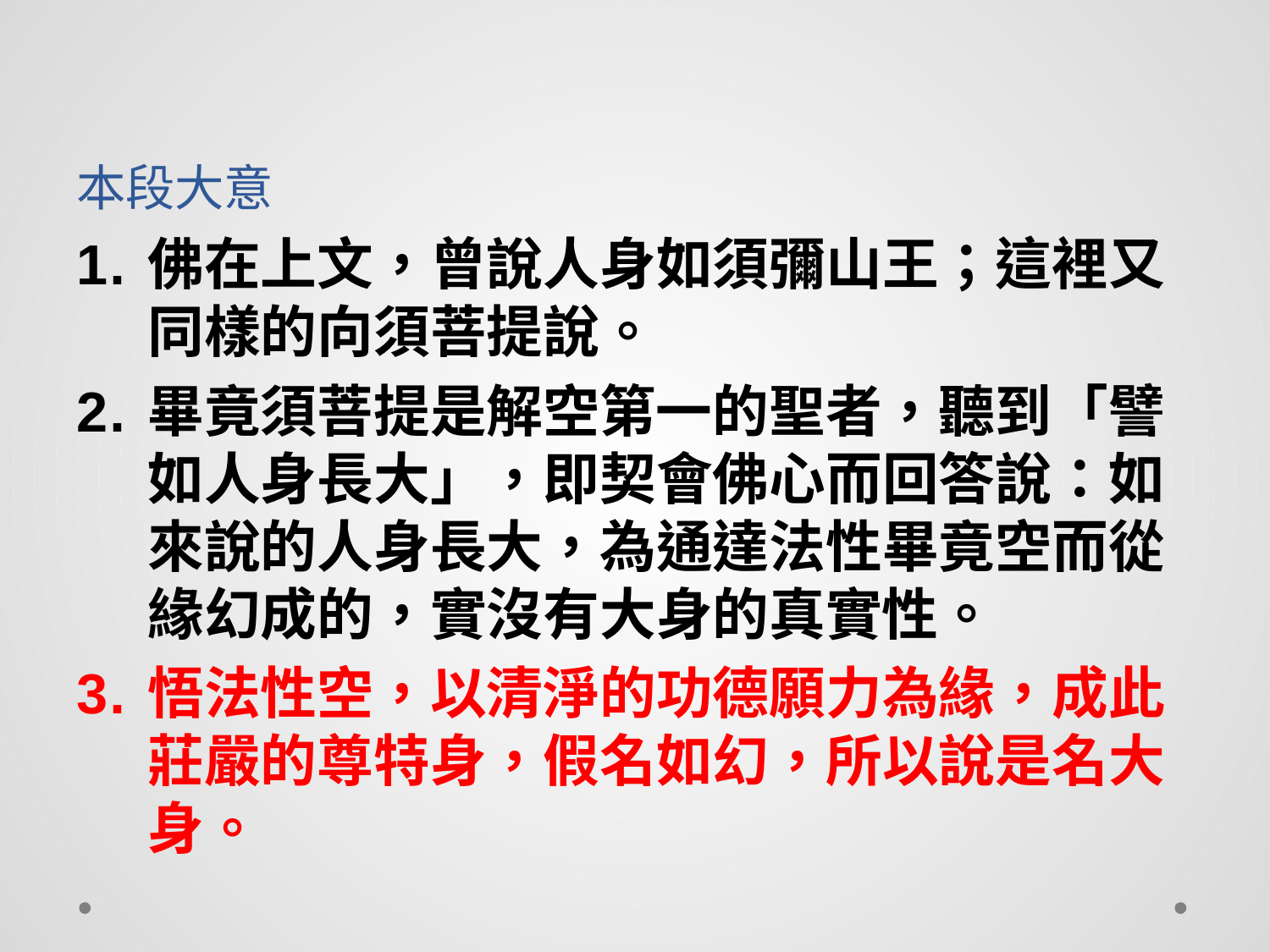

# 本段大意
佛在上文，曾說人身如須彌山王；這裡又同樣的向須菩提說。
畢竟須菩提是解空第一的聖者，聽到「譬如人身長大」，即契會佛心而回答說：如來說的人身長大，為通達法性畢竟空而從緣幻成的，實沒有大身的真實性。
悟法性空，以清淨的功德願力為緣，成此莊嚴的尊特身，假名如幻，所以說是名大身。